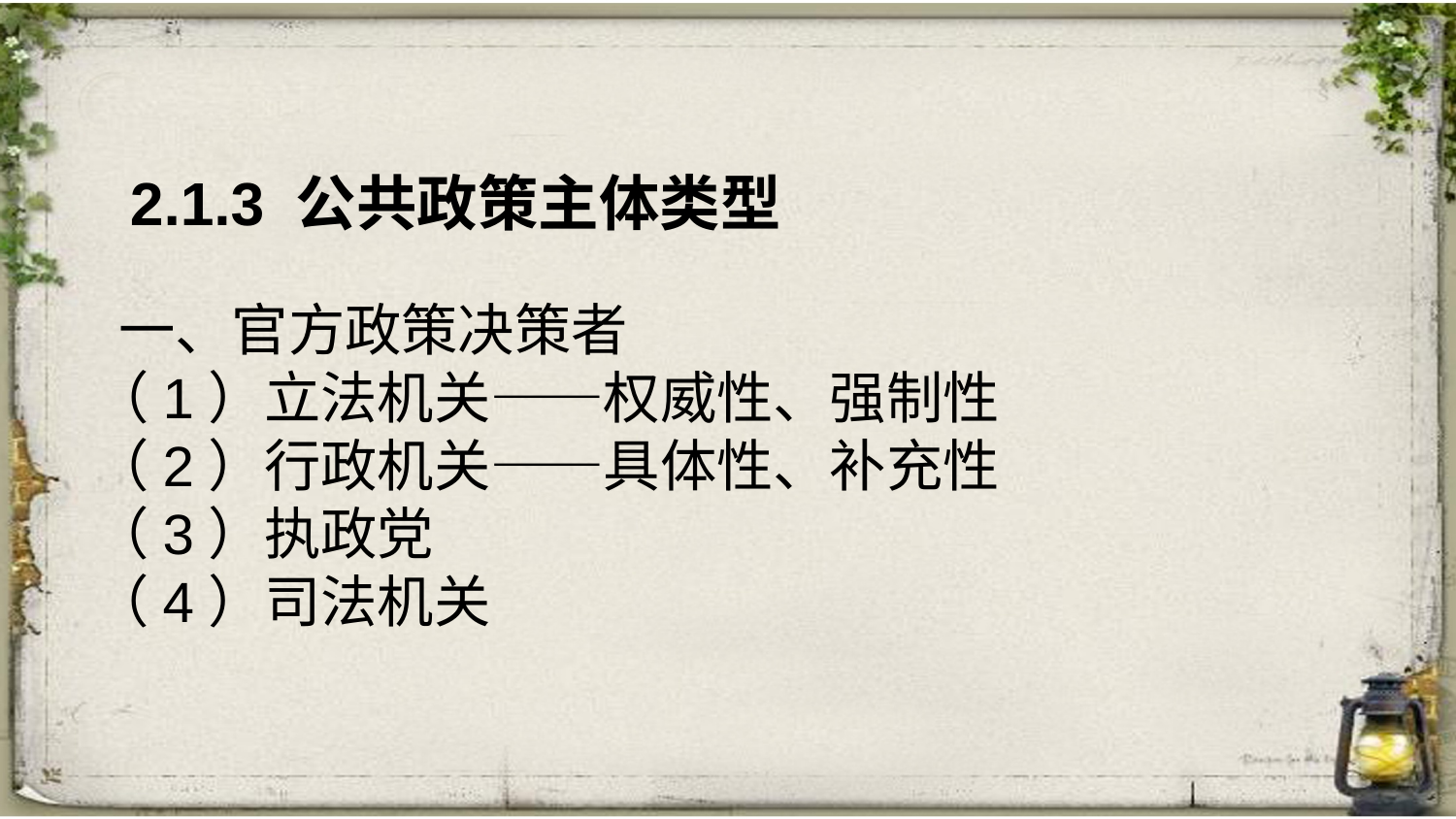

2.1.3 公共政策主体类型
 一、官方政策决策者
（1）立法机关——权威性、强制性
（2）行政机关——具体性、补充性
（3）执政党
（4）司法机关